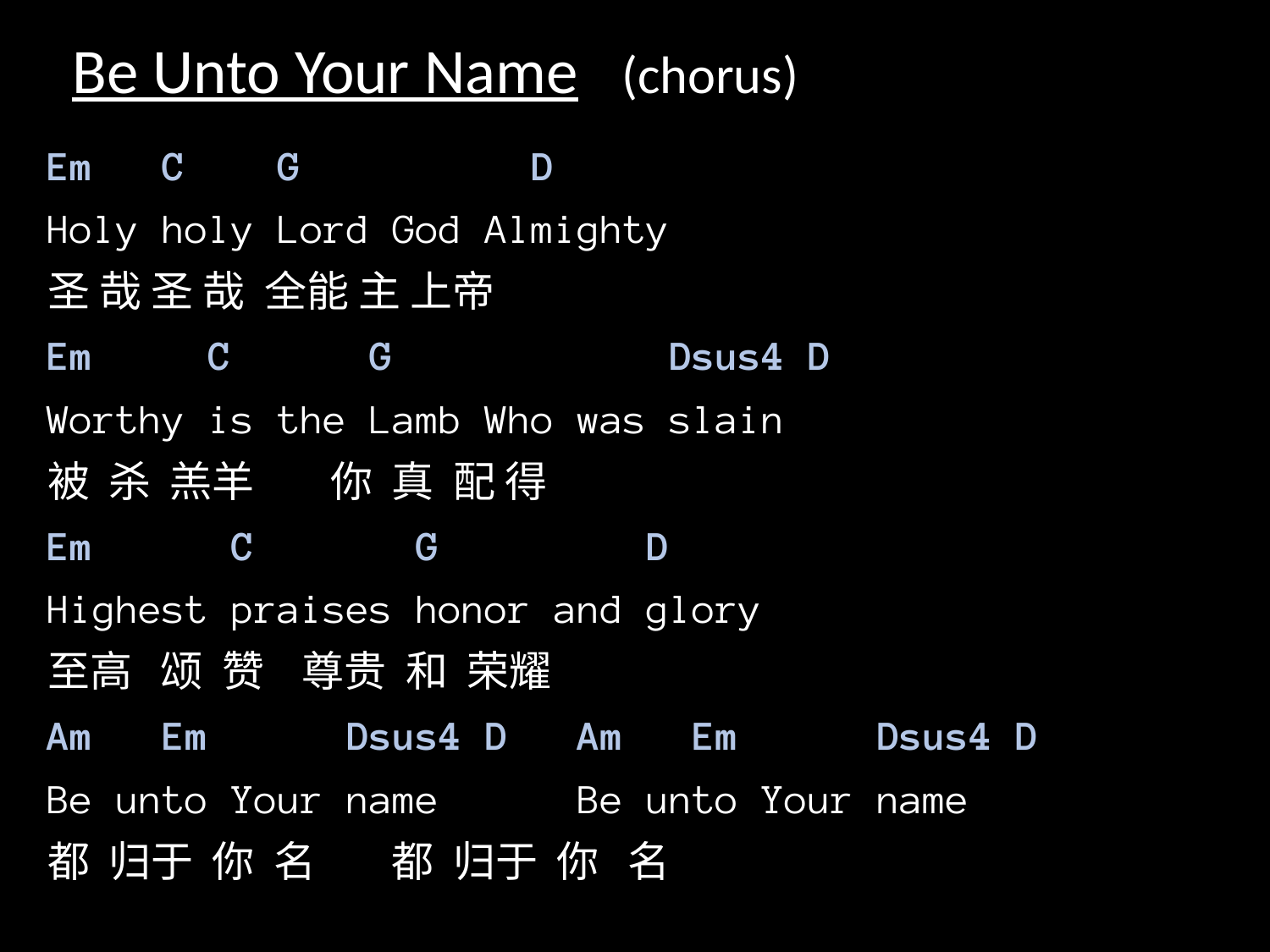

# Be Unto Your Name   (chorus)
Em   C    G          D
Holy holy Lord God Almighty
圣 哉 圣 哉  全能 主 上帝
Em     C      G            Dsus4 D
Worthy is the Lamb Who was slain
被  杀  羔羊        你  真  配 得
Em      C       G         D
Highest praises honor and glory
至高   颂  赞    尊贵  和  荣耀
Am   Em      Dsus4 D   Am   Em      Dsus4 D
Be unto Your name      Be unto Your name
都  归于  你  名        都  归于  你   名